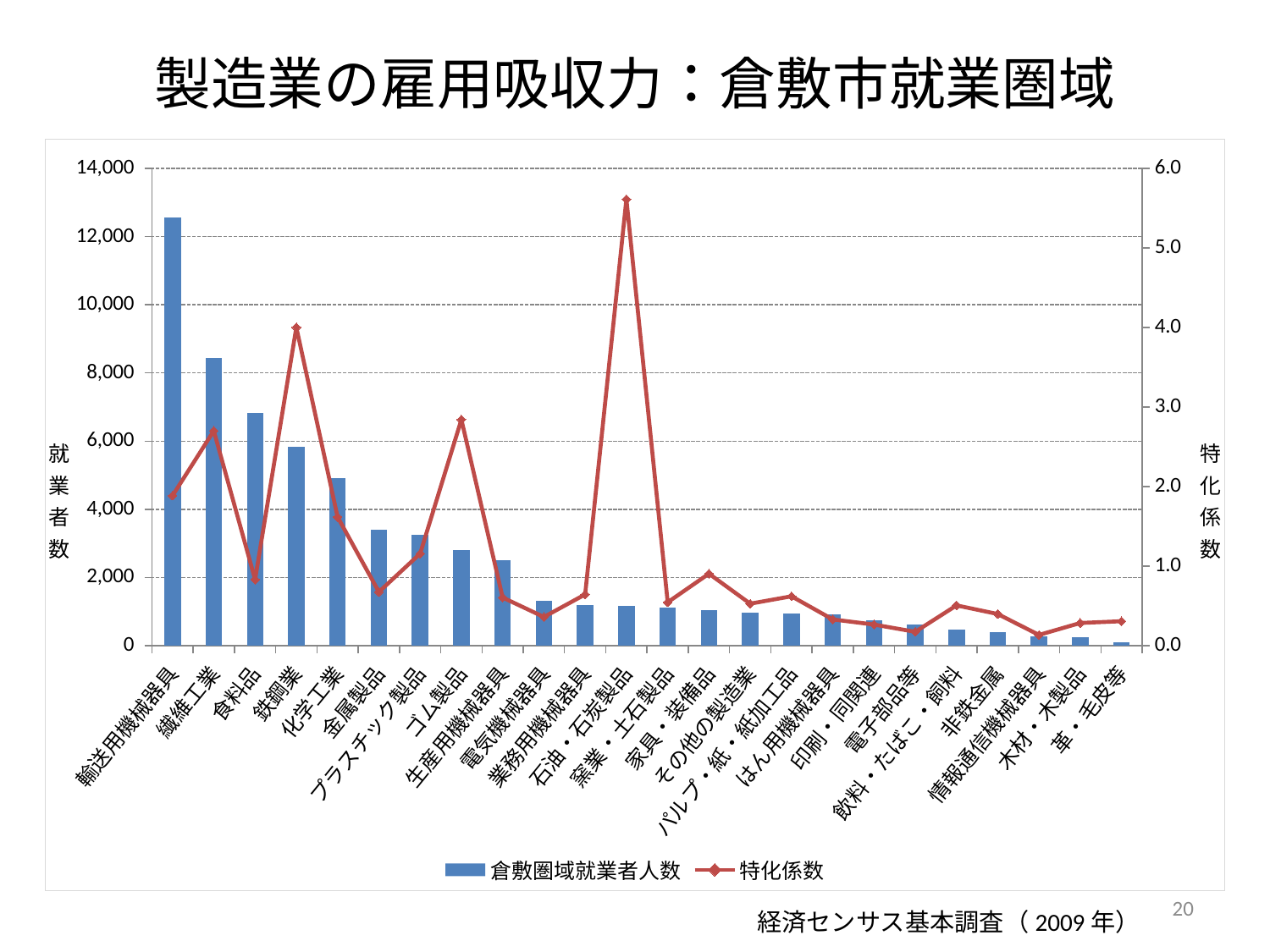

# 製造業の雇用吸収力：倉敷市就業圏域

### Chart

| Category | 倉敷圏域就業者人数 | 特化係数 |
|---|---|---|
| 輸送用機械器具 | 12559.0 | 1.8862570836757167 |
| 繊維工業 | 8440.0 | 2.701404637821439 |
| 食料品 | 6837.0 | 0.8311662755309343 |
| 鉄鋼業 | 5830.0 | 4.001519377141597 |
| 化学工業 | 4912.0 | 1.6171025495886129 |
| 金属製品 | 3389.0 | 0.674812936419369 |
| プラスチック製品 | 3247.0 | 1.1567211408157452 |
| ゴム製品 | 2806.0 | 2.842543170997083 |
| 生産用機械器具 | 2496.0 | 0.6046407266333669 |
| 電気機械器具 | 1325.0 | 0.3601500571706819 |
| 業務用機械器具 | 1201.0 | 0.6437368150169241 |
| 石油・石炭製品 | 1155.0 | 5.613211961181629 |
| 窯業・土石製品 | 1125.0 | 0.5450992608040304 |
| 家具・装備品 | 1040.0 | 0.9045490021924998 |
| その他の製造業 | 968.0 | 0.5276436528400813 |
| パルプ・紙・紙加工品 | 951.0 | 0.6204500163450616 |
| はん用機械器具 | 911.0 | 0.3296491276680619 |
| 印刷・同関連 | 753.0 | 0.26455085645364884 |
| 電子部品等 | 623.0 | 0.17397206535390441 |
| 飲料・たばこ・飼料 | 477.0 | 0.506272047881854 |
| 非鉄金属 | 392.0 | 0.39713335075478373 |
| 情報通信機械器具 | 265.0 | 0.13472608673223926 |
| 木材・木製品 | 251.0 | 0.28466045896825715 |
| 革・毛皮等 | 91.0 | 0.3068079964715145 |
20
経済センサス基本調査（2009年）